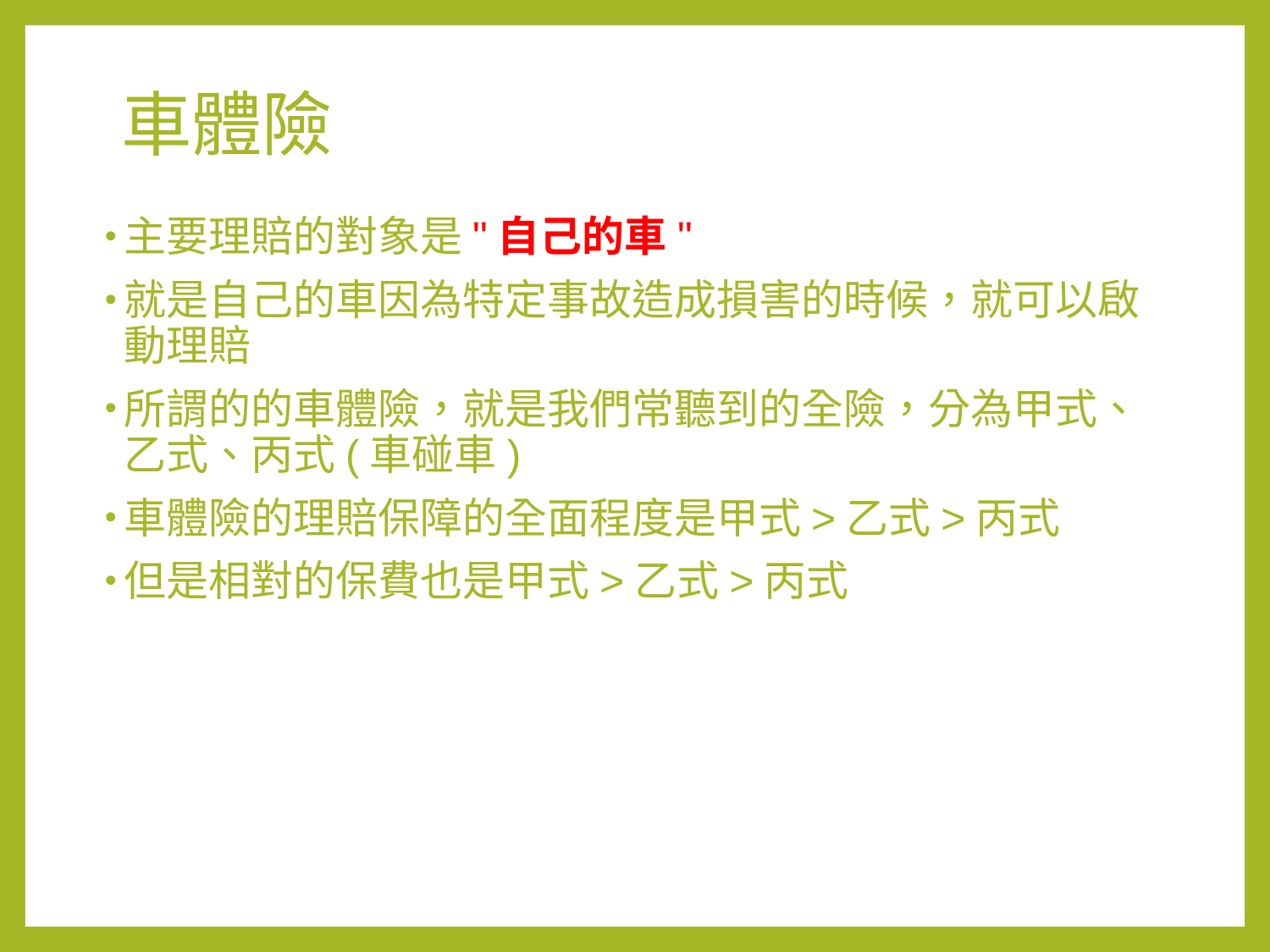

# 車體險
主要理賠的對象是"自己的車"
就是自己的車因為特定事故造成損害的時候，就可以啟動理賠
所謂的的車體險，就是我們常聽到的全險，分為甲式、乙式、丙式(車碰車)
車體險的理賠保障的全面程度是甲式>乙式>丙式
但是相對的保費也是甲式>乙式>丙式